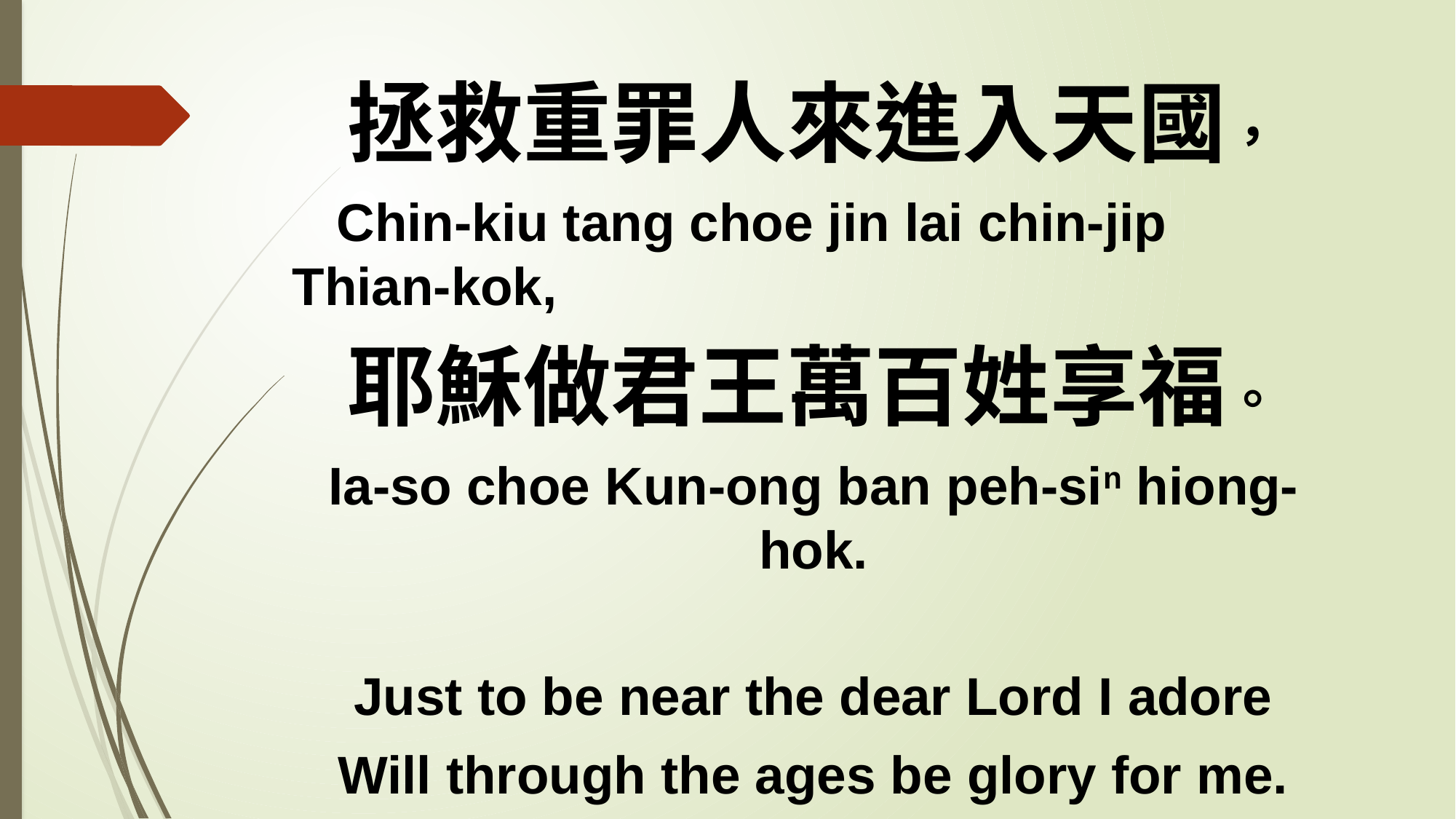

拯救重罪人來進入天國，
   Chin-kiu tang choe jin lai chin-jip Thian-kok,
耶穌做君王萬百姓享福。
Ia-so choe Kun-ong ban peh-sin hiong-hok.

Just to be near the dear Lord I adore
Will through the ages be glory for me.